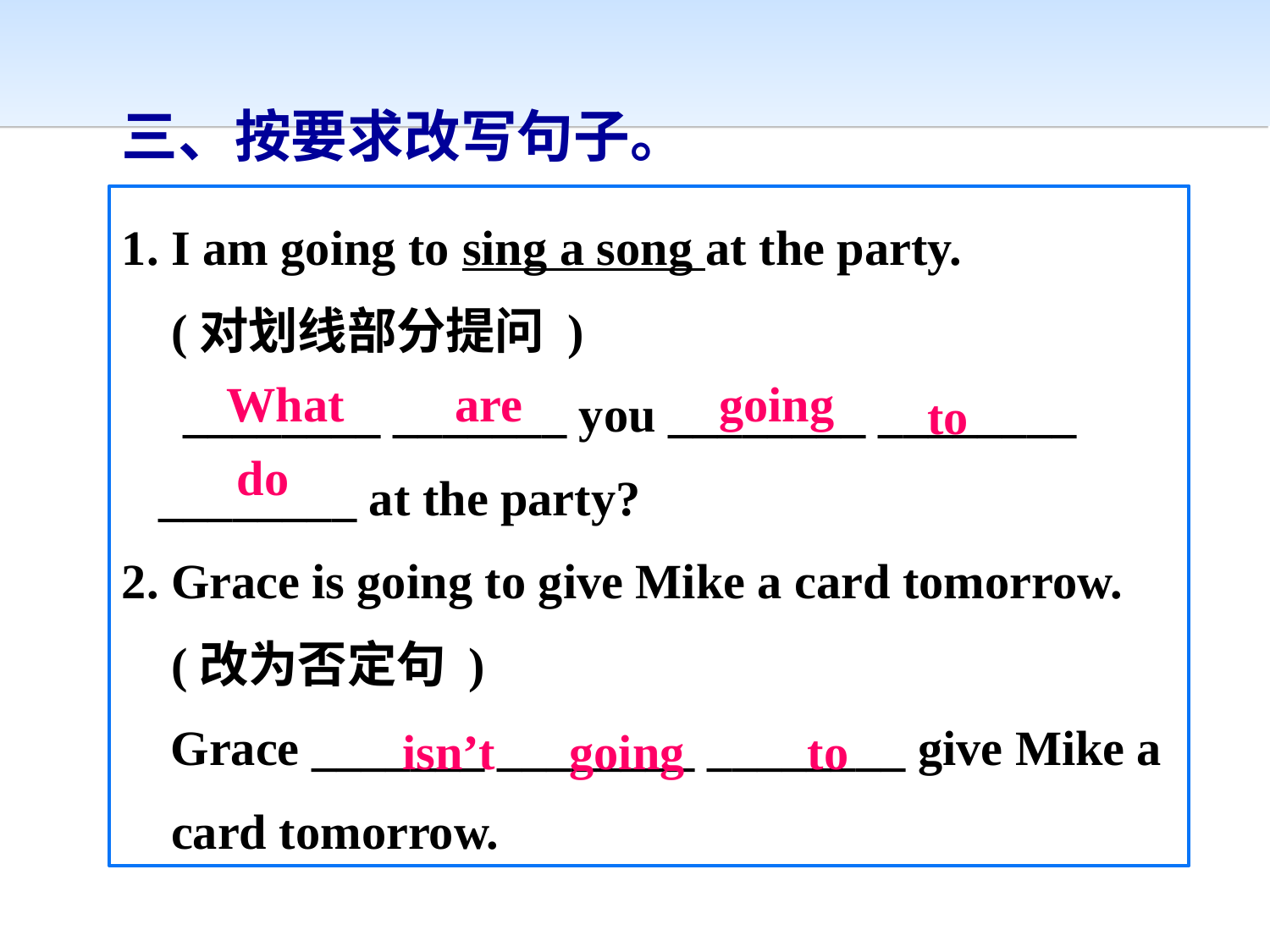

三、按要求改写句子。
1. I am going to sing a song at the party.
    (对划线部分提问 )
　________ _______ you ________ ________
   ________ at the party?
2. Grace is going to give Mike a card tomorrow.
    (改为否定句 )
    Grace _______ ________ ________ give Mike a
    card tomorrow.
What         are                going
to
do
isn’t      going          to